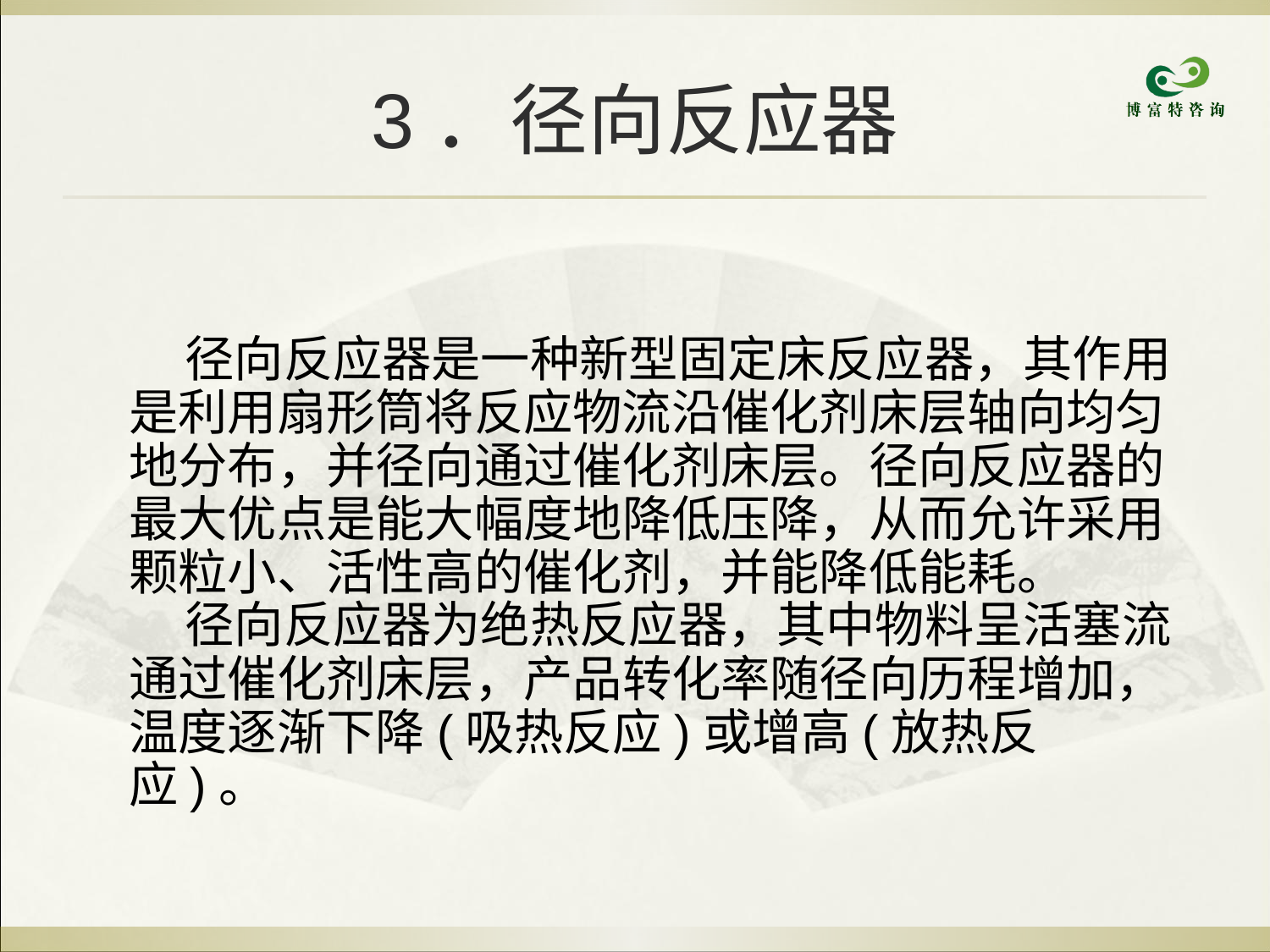

3．径向反应器
    径向反应器是一种新型固定床反应器，其作用是利用扇形筒将反应物流沿催化剂床层轴向均匀地分布，并径向通过催化剂床层。径向反应器的最大优点是能大幅度地降低压降，从而允许采用颗粒小、活性高的催化剂，并能降低能耗。
    径向反应器为绝热反应器，其中物料呈活塞流通过催化剂床层，产品转化率随径向历程增加，温度逐渐下降(吸热反应)或增高(放热反应)。